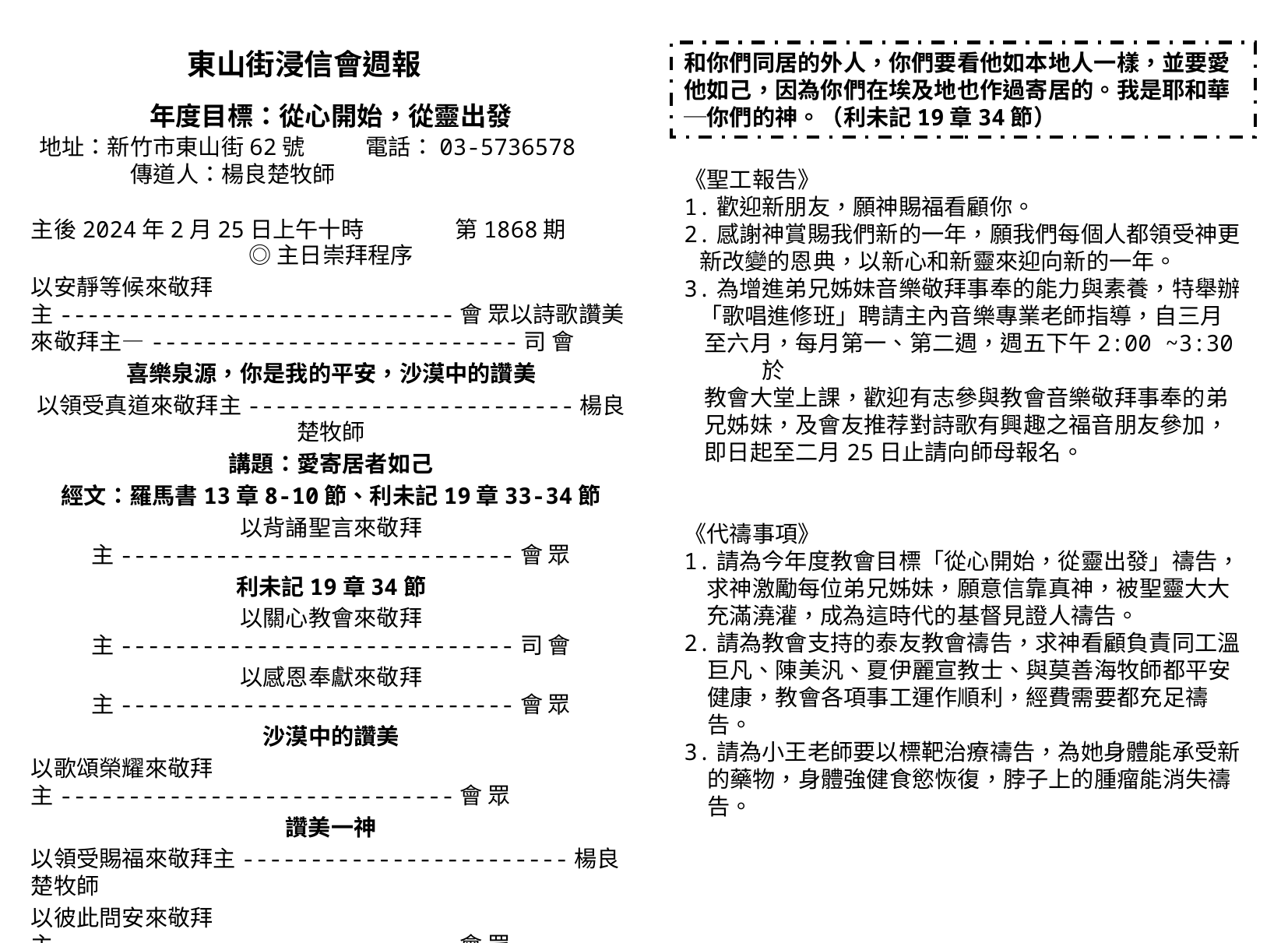

東山街浸信會週報

年度目標：從心開始，從靈出發

和你們同居的外人，你們要看他如本地人一樣，並要愛他如己，因為你們在埃及地也作過寄居的。我是耶和華─你們的神。（利未記19章34節）

地址：新竹市東山街62號            電話：03-5736578
                 傳道人：楊良楚牧師
《聖工報告》
1.歡迎新朋友，願神賜福看顧你。
2.感謝神賞賜我們新的一年，願我們每個人都領受神更
  新改變的恩典，以新心和新靈來迎向新的一年。
3.為增進弟兄姊妹音樂敬拜事奉的能力與素養，特舉辦
  「歌唱進修班」聘請主內音樂專業老師指導，自三月
   至六月，每月第一、第二週，週五下午2:00 ~3:30於
   教會大堂上課，歡迎有志參與教會音樂敬拜事奉的弟
   兄姊妹，及會友推荐對詩歌有興趣之福音朋友參加，
   即日起至二月25日止請向師母報名。

《代禱事項》
1.請為今年度教會目標「從心開始，從靈出發」禱告，求神激勵每位弟兄姊妹，願意信靠真神，被聖靈大大充滿澆灌，成為這時代的基督見證人禱告。
2.請為教會支持的泰友教會禱告，求神看顧負責同工溫巨凡、陳美汎、夏伊麗宣教士、與莫善海牧師都平安健康，教會各項事工運作順利，經費需要都充足禱告。
3.請為小王老師要以標靶治療禱告，為她身體能承受新的藥物，身體強健食慾恢復，脖子上的腫瘤能消失禱告。

主後2024年2月25日上午十時                  第1868期
◎主日崇拜程序
以安靜等候來敬拜主-----------------------------會 眾以詩歌讚美來敬拜主—---------------------------司 會
喜樂泉源，你是我的平安，沙漠中的讚美
以領受真道來敬拜主------------------------楊良楚牧師
講題：愛寄居者如己
經文：羅馬書13章8-10節、利未記19章33-34節
以背誦聖言來敬拜主-----------------------------會 眾
利未記19章34節
以關心教會來敬拜主-----------------------------司 會
以感恩奉獻來敬拜主-----------------------------會 眾
沙漠中的讚美
以歌頌榮耀來敬拜主-----------------------------會 眾
讚美一神
以領受賜福來敬拜主------------------------楊良楚牧師
以彼此問安來敬拜主-----------------------------會 眾
愛我們的家